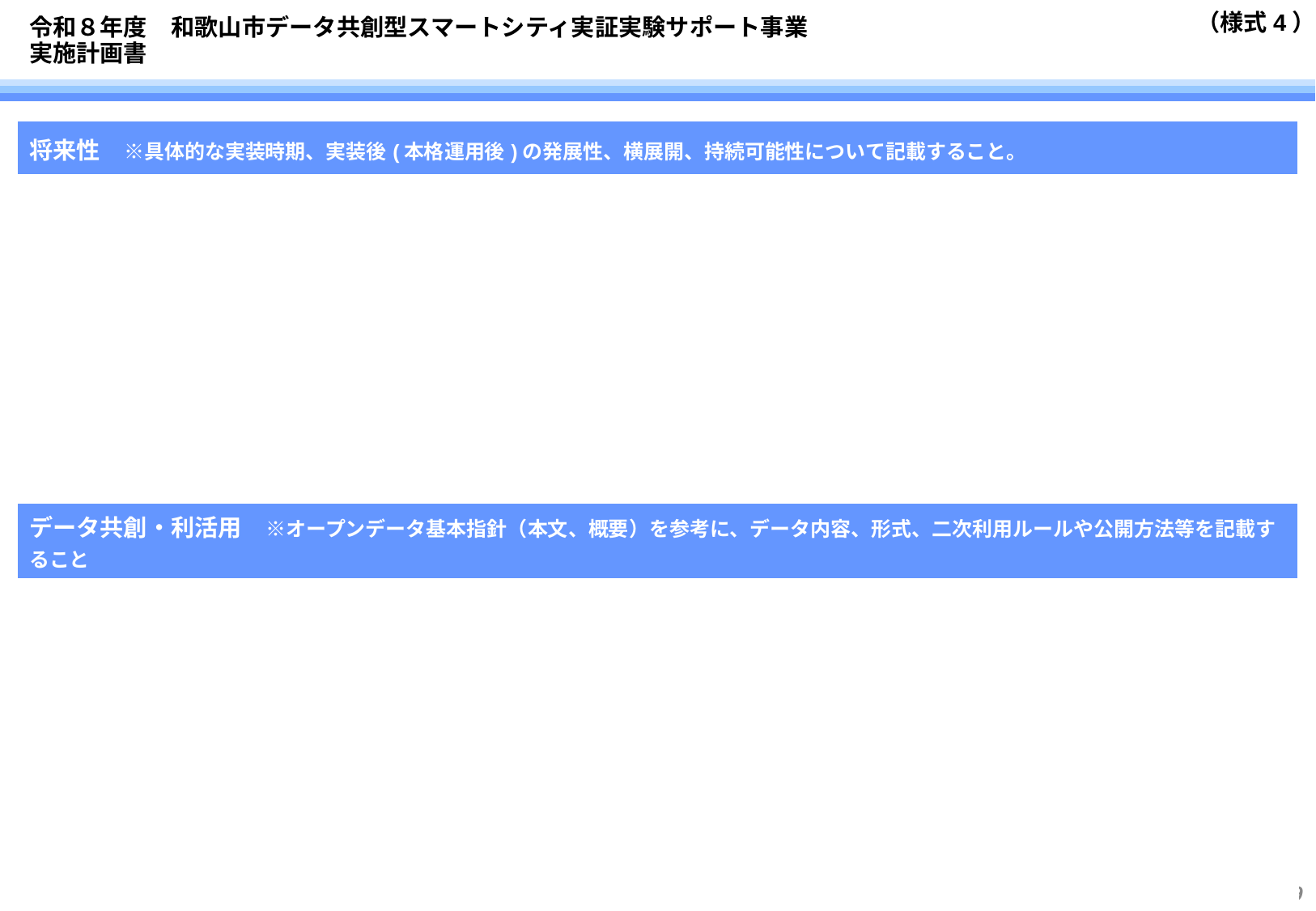

# 令和８年度　和歌山市データ共創型スマートシティ実証実験サポート事業 実施計画書
| 将来性　※具体的な実装時期、実装後(本格運用後)の発展性、横展開、持続可能性について記載すること。 |
| --- |
|  |
| データ共創・利活用　※オープンデータ基本指針（本文、概要）を参考に、データ内容、形式、二次利用ルールや公開方法等を記載すること |
|  |
9